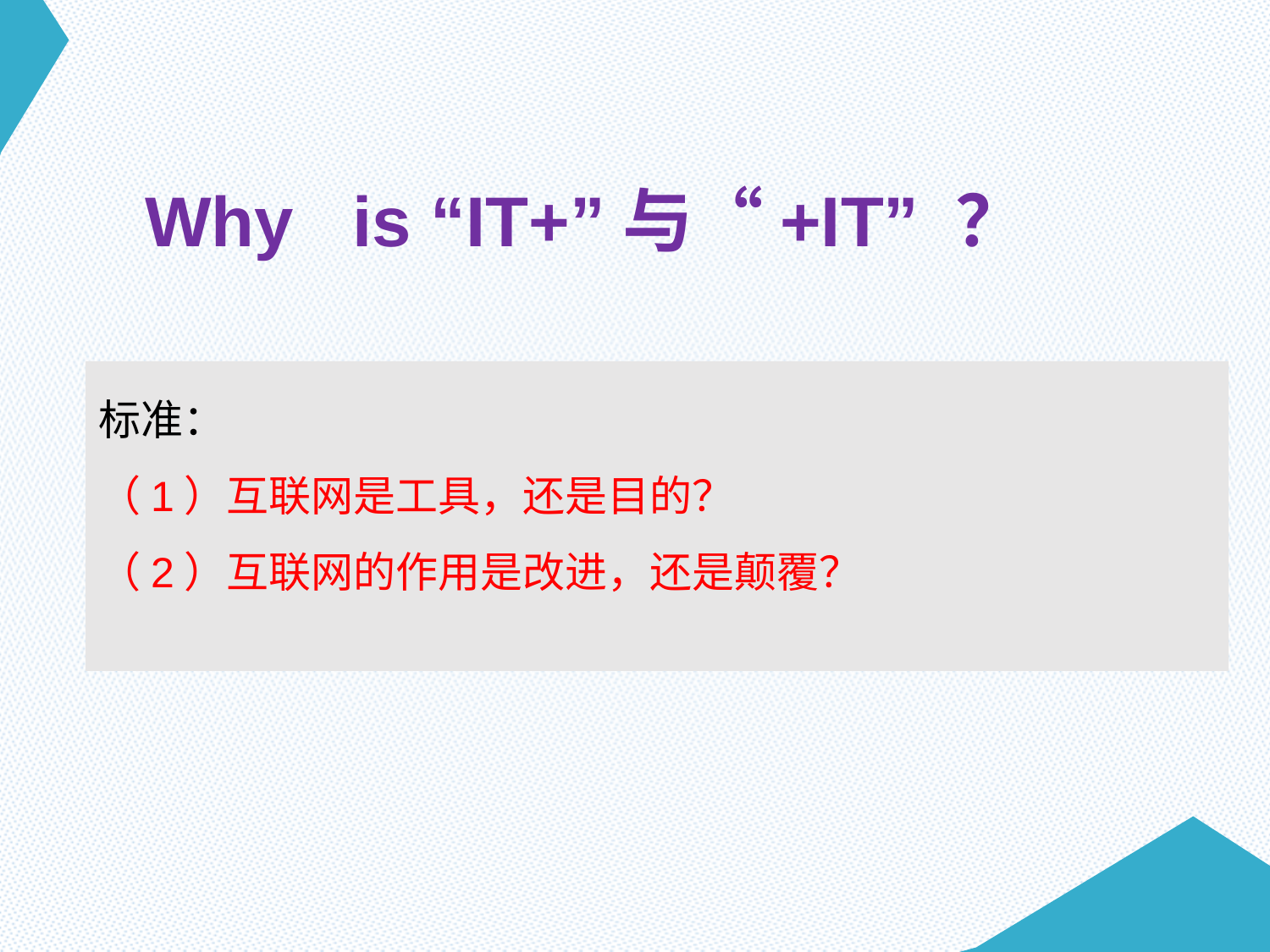

# Why   is “IT+”与“+IT” ？
标准：
（1）互联网是工具，还是目的？
（2）互联网的作用是改进，还是颠覆？